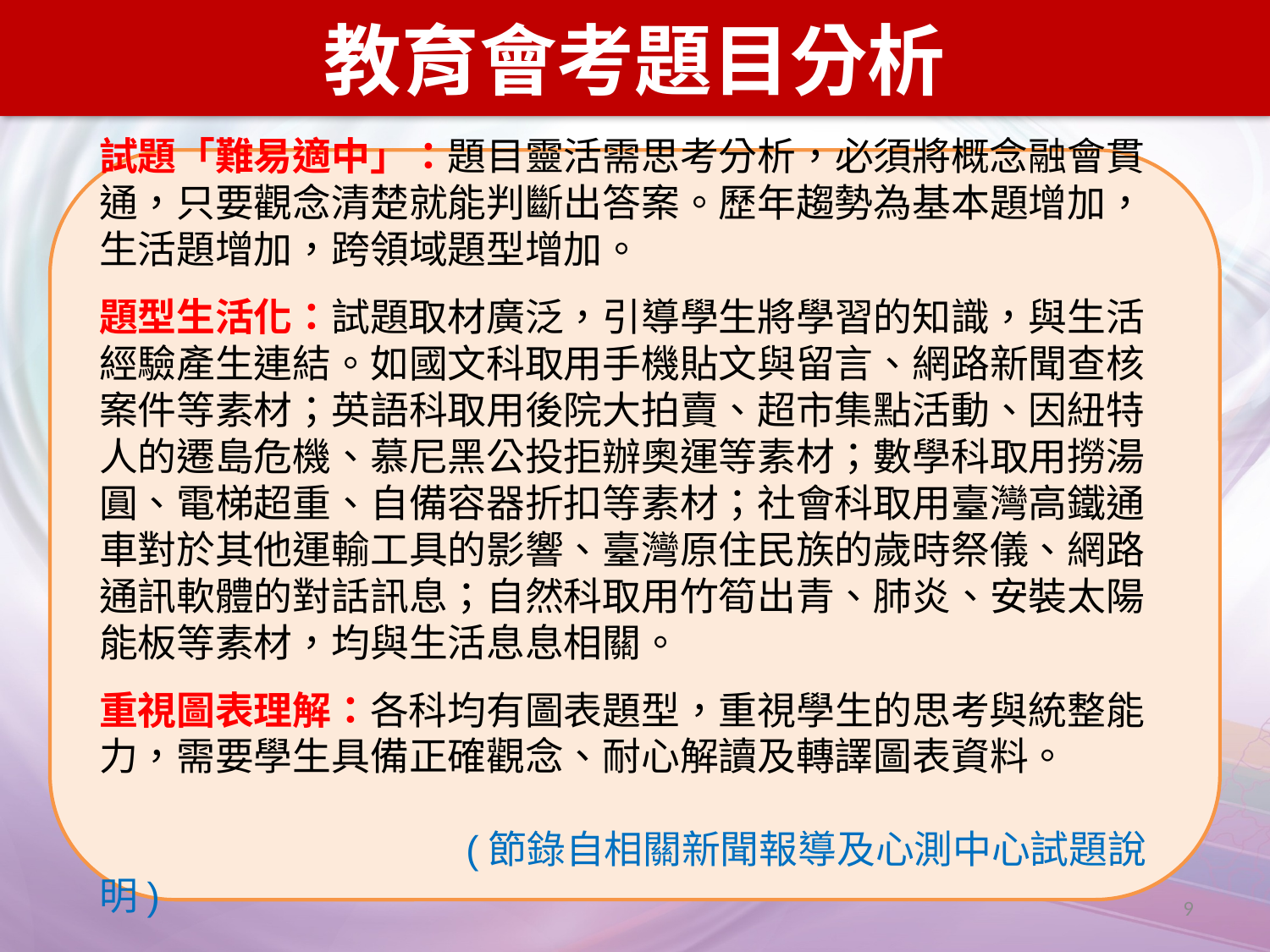

教育會考題目分析
試題「難易適中」：題目靈活需思考分析，必須將概念融會貫通，只要觀念清楚就能判斷出答案。歷年趨勢為基本題增加，生活題增加，跨領域題型增加。
題型生活化：試題取材廣泛，引導學生將學習的知識，與生活經驗產生連結。如國文科取用手機貼文與留言、網路新聞查核案件等素材；英語科取用後院大拍賣、超市集點活動、因紐特人的遷島危機、慕尼黑公投拒辦奧運等素材；數學科取用撈湯圓、電梯超重、自備容器折扣等素材；社會科取用臺灣高鐵通車對於其他運輸工具的影響、臺灣原住民族的歲時祭儀、網路通訊軟體的對話訊息；自然科取用竹筍出青、肺炎、安裝太陽能板等素材，均與生活息息相關。
重視圖表理解：各科均有圖表題型，重視學生的思考與統整能力，需要學生具備正確觀念、耐心解讀及轉譯圖表資料。
                                  (節錄自相關新聞報導及心測中心試題說明)
9